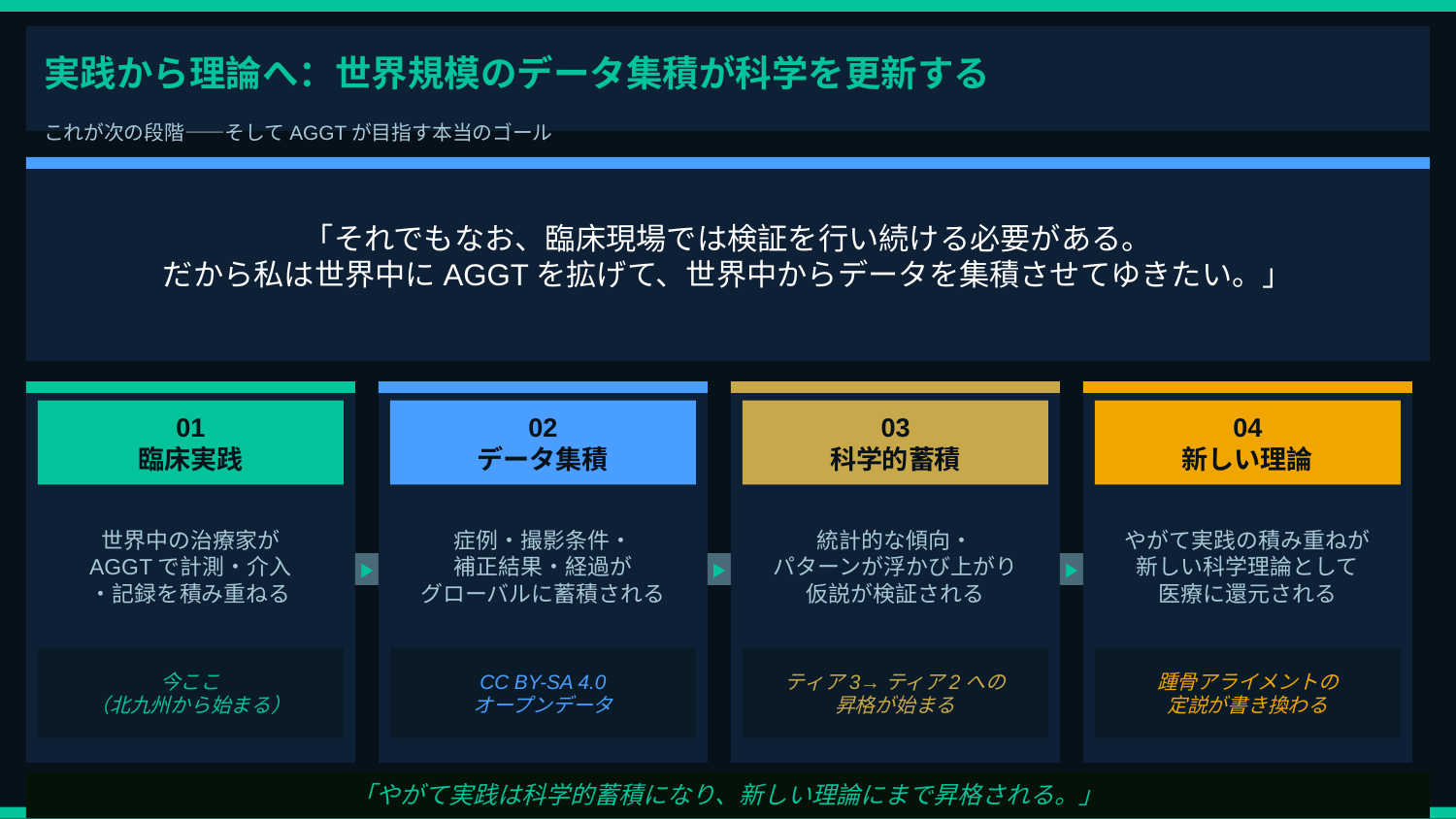

実践から理論へ：世界規模のデータ集積が科学を更新する
これが次の段階——そしてAGGTが目指す本当のゴール

「それでもなお、臨床現場では検証を行い続ける必要がある。
だから私は世界中にAGGTを拡げて、世界中からデータを集積させてゆきたい。」

01
臨床実践

02
データ集積

03
科学的蓄積

04
新しい理論
世界中の治療家が
AGGTで計測・介入
・記録を積み重ねる
症例・撮影条件・
補正結果・経過が
グローバルに蓄積される
統計的な傾向・
パターンが浮かび上がり
仮説が検証される
やがて実践の積み重ねが
新しい科学理論として
医療に還元される

▶

▶

▶

今ここ
（北九州から始まる）

CC BY-SA 4.0
オープンデータ

ティア3→ティア2への
昇格が始まる

踵骨アライメントの
定説が書き換わる

「やがて実践は科学的蓄積になり、新しい理論にまで昇格される。」